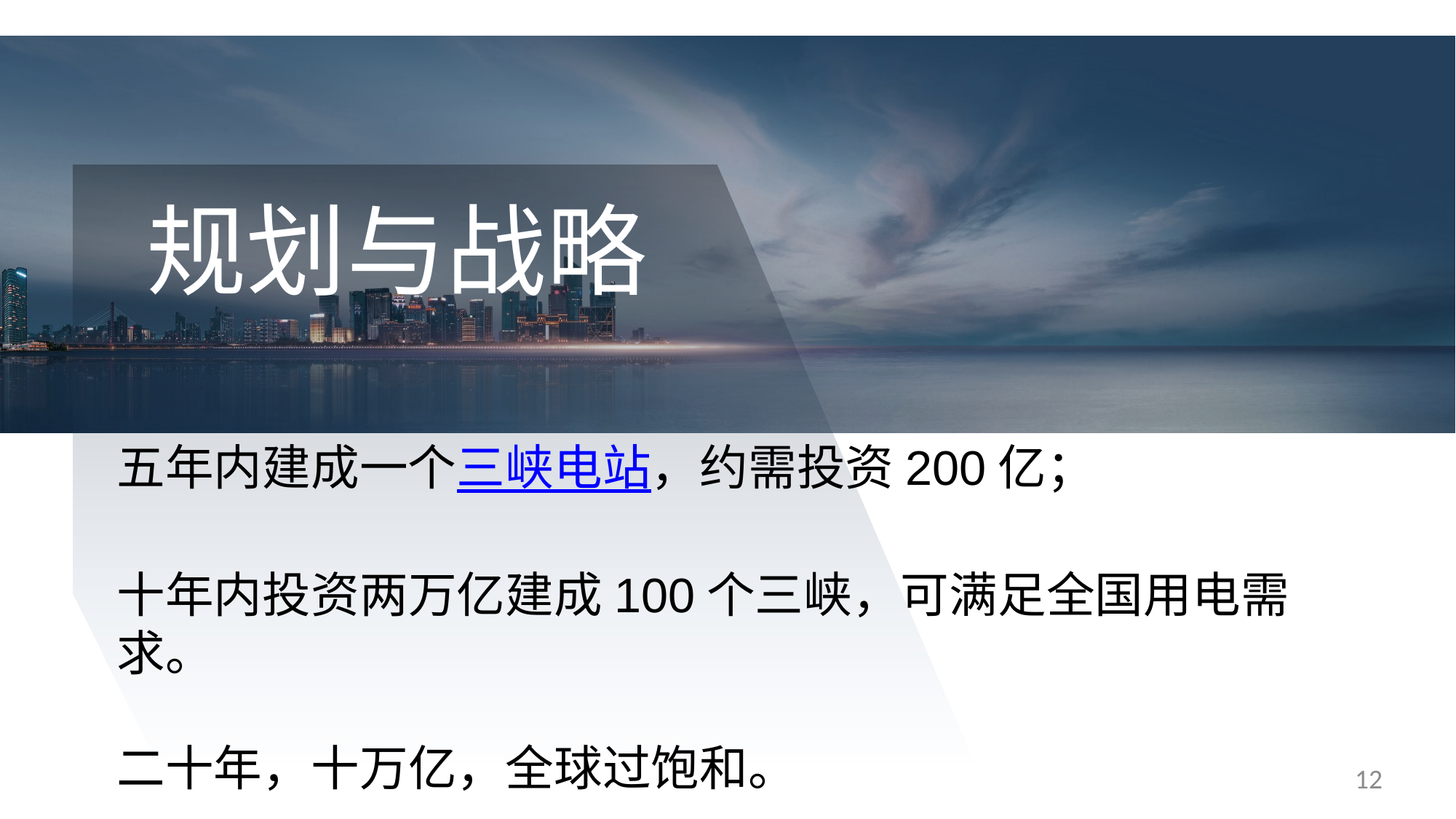

规划与战略
五年内建成一个三峡电站，约需投资200亿；

十年内投资两万亿建成100个三峡，可满足全国用电需求。

二十年，十万亿，全球过饱和。
12